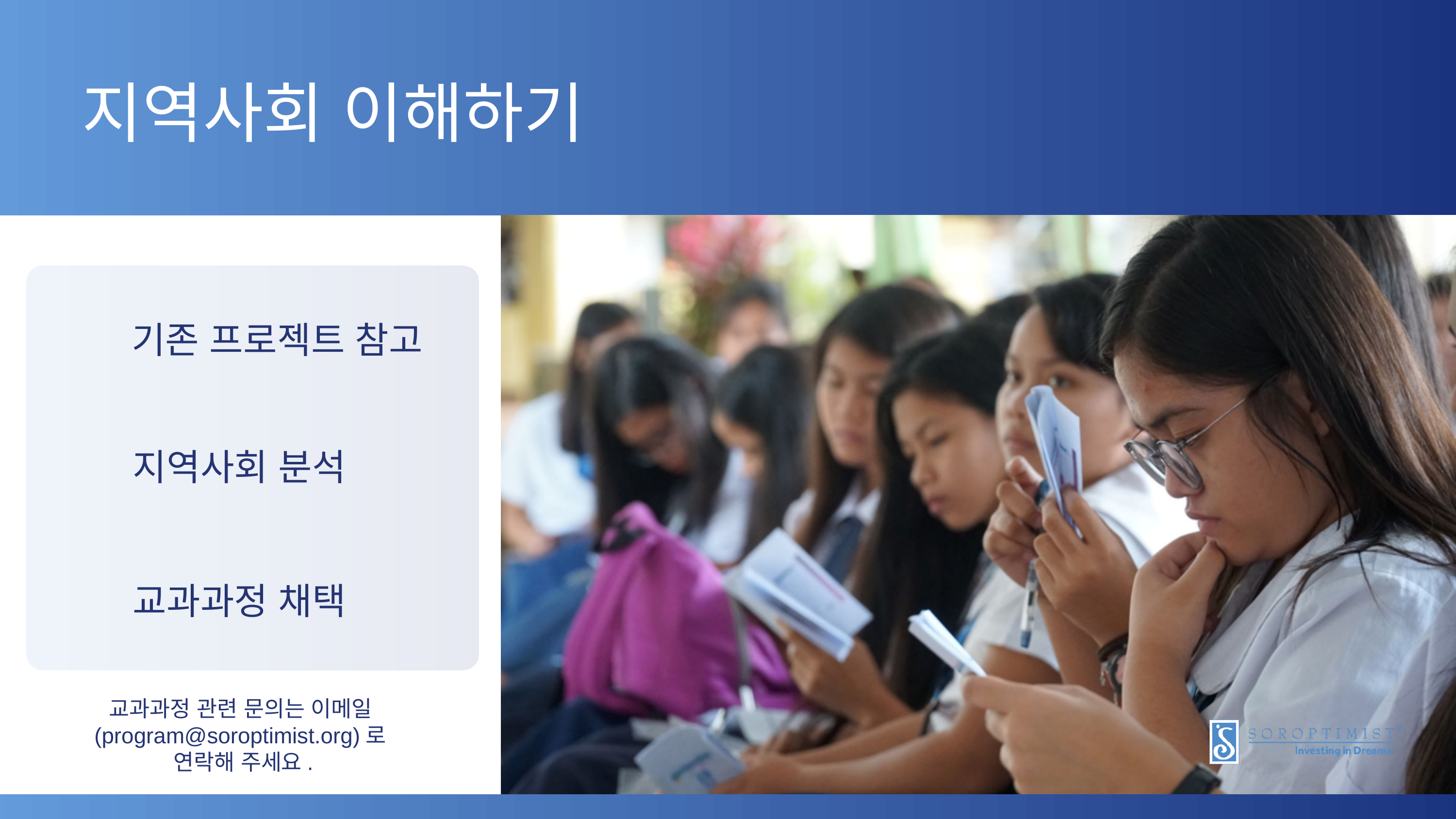

지역사회 이해하기

기존 프로젝트 참고

지역사회 분석

교과과정 채택
교과과정 관련 문의는 이메일(program@soroptimist.org)로
연락해 주세요.